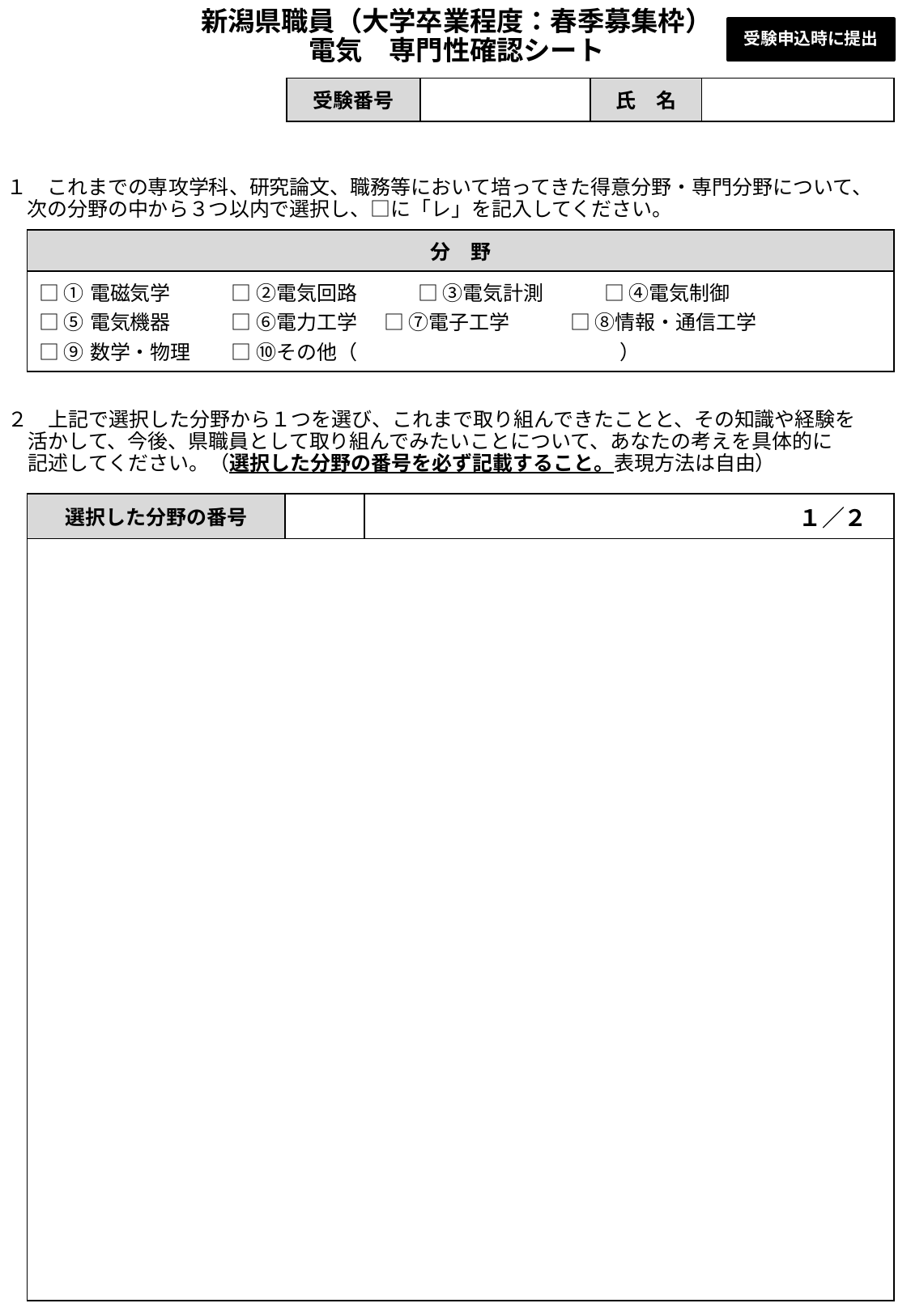

新潟県職員（大学卒業程度：春季募集枠）
電気　専門性確認シート
受験申込時に提出
| 受験番号 |  | 氏　名 |  |
| --- | --- | --- | --- |
１　これまでの専攻学科、研究論文、職務等において培ってきた得意分野・専門分野について、
　次の分野の中から３つ以内で選択し、□に「レ」を記入してください。
| 分　野 |
| --- |
| □ ①電磁気学　　　□ ②電気回路　　　□ ③電気計測　　　□ ④電気制御 □ ⑤電気機器　　　□ ⑥電力工学 □ ⑦電子工学　　　□ ⑧情報・通信工学 □ ⑨数学・物理　　□ ⑩その他（　　　　　　　　　　　　　） |
２　上記で選択した分野から１つを選び、これまで取り組んできたことと、その知識や経験を
　活かして、今後、県職員として取り組んでみたいことについて、あなたの考えを具体的に
　記述してください。（選択した分野の番号を必ず記載すること。表現方法は自由）
| 選択した分野の番号 |  | １／２ |
| --- | --- | --- |
|  |  |  |